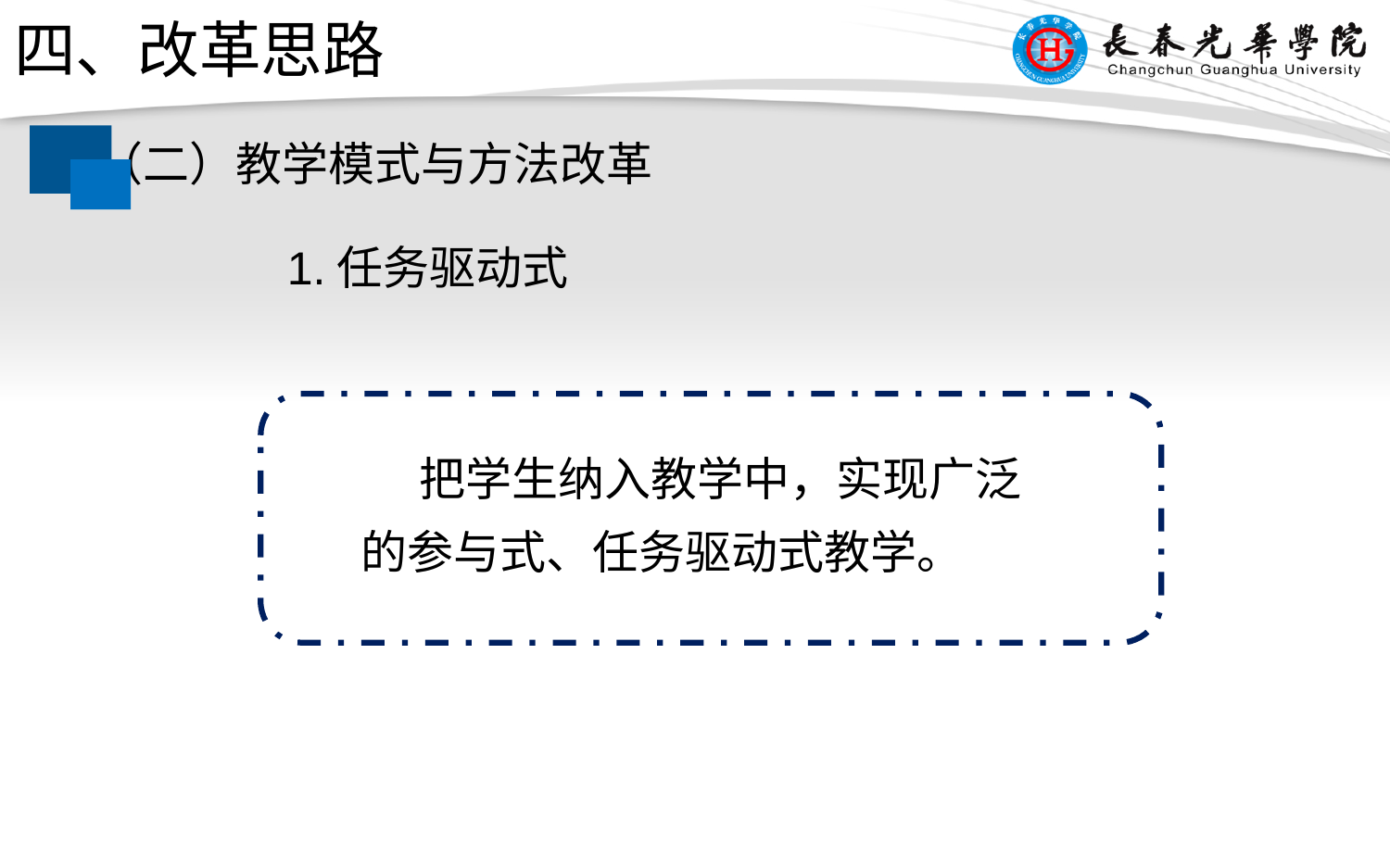

四、改革思路

（二）教学模式与方法改革
1.任务驱动式

把学生纳入教学中，实现广泛的参与式、任务驱动式教学。